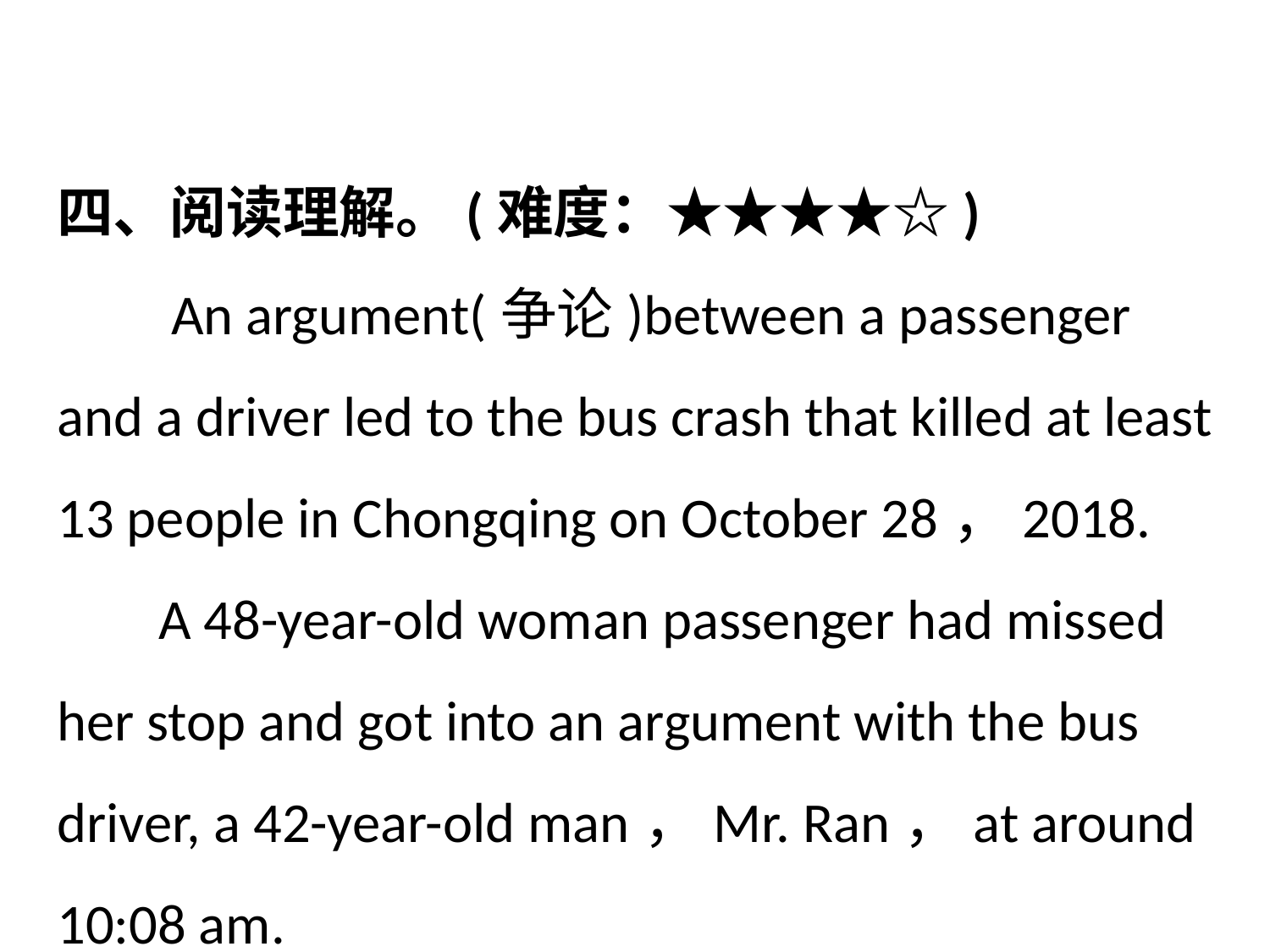

四、阅读理解。(难度：★★★★☆)
         An argument(争论)between a passenger and a driver led to the bus crash that killed at least 13 people in Chongqing on October 28，2018.
        A 48-year-old woman passenger had missed her stop and got into an argument with the bus driver, a 42-year-old man，Mr. Ran，at around 10:08 am.